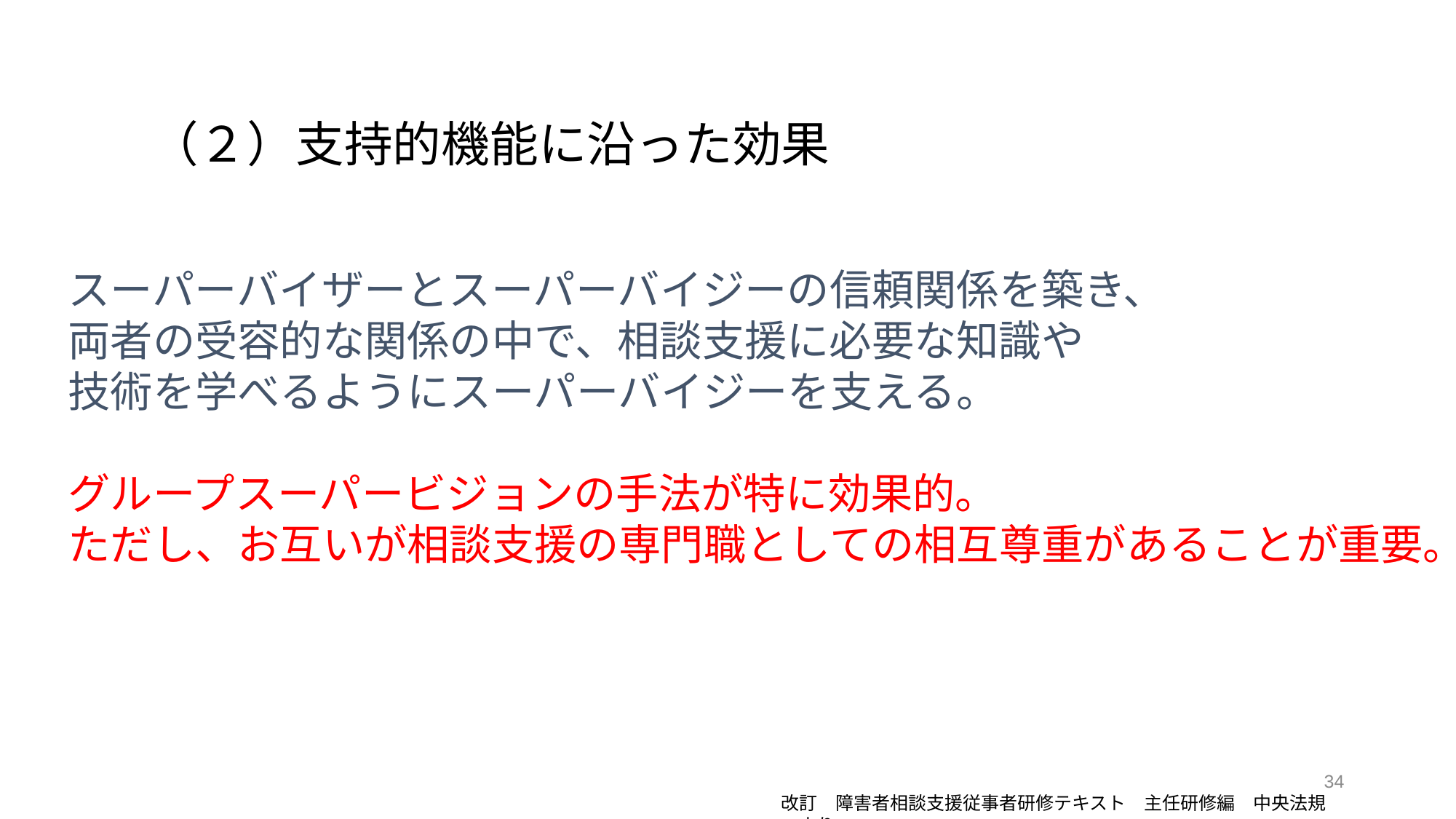

（２）支持的機能に沿った効果
スーパーバイザーとスーパーバイジーの信頼関係を築き、
両者の受容的な関係の中で、相談支援に必要な知識や
技術を学べるようにスーパーバイジーを支える。

グループスーパービジョンの手法が特に効果的。
ただし、お互いが相談支援の専門職としての相互尊重があることが重要。
34
改訂　障害者相談支援従事者研修テキスト　主任研修編　中央法規　より